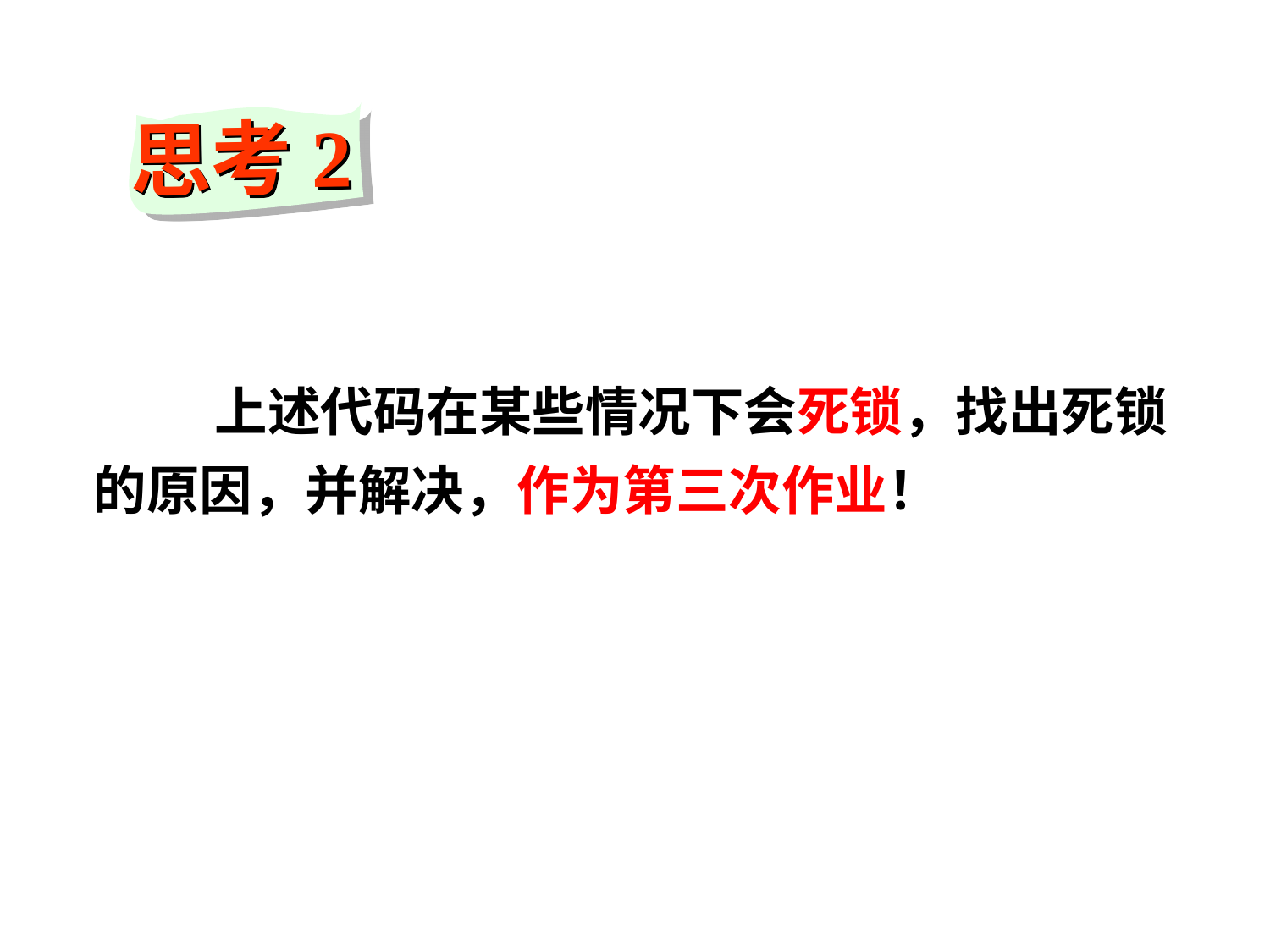

思考2
         上述代码在某些情况下会死锁，找出死锁
的原因，并解决，作为第三次作业！